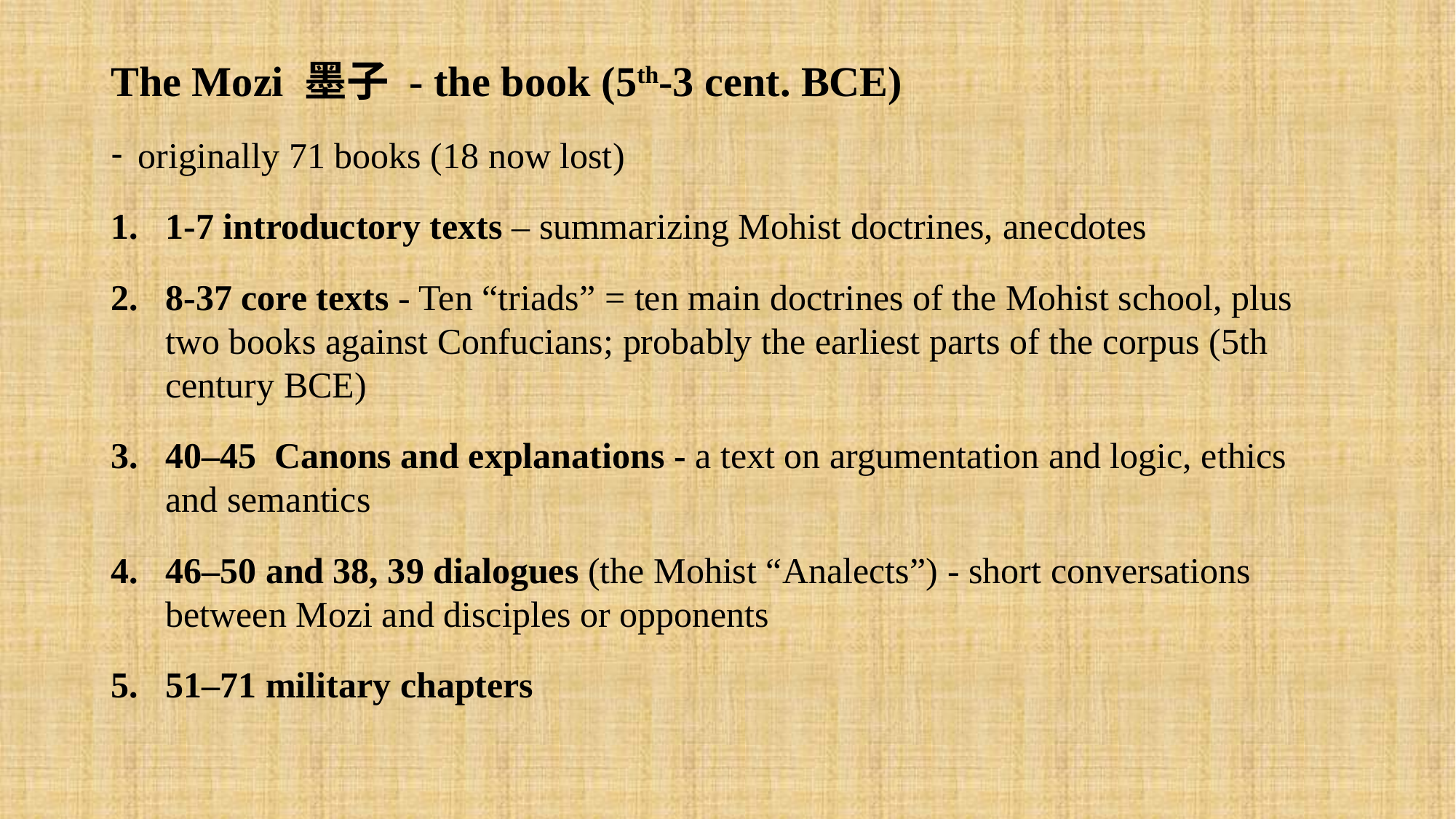

The Mozi 墨子 - the book (5th-3 cent. BCE)
originally 71 books (18 now lost)
1-7 introductory texts – summarizing Mohist doctrines, anecdotes
8-37 core texts - Ten “triads” = ten main doctrines of the Mohist school, plus two books against Confucians; probably the earliest parts of the corpus (5th century BCE)
40–45  Canons and explanations - a text on argumentation and logic, ethics and semantics
46–50 and 38, 39 dialogues (the Mohist “Analects”) - short conversations between Mozi and disciples or opponents
51–71 military chapters